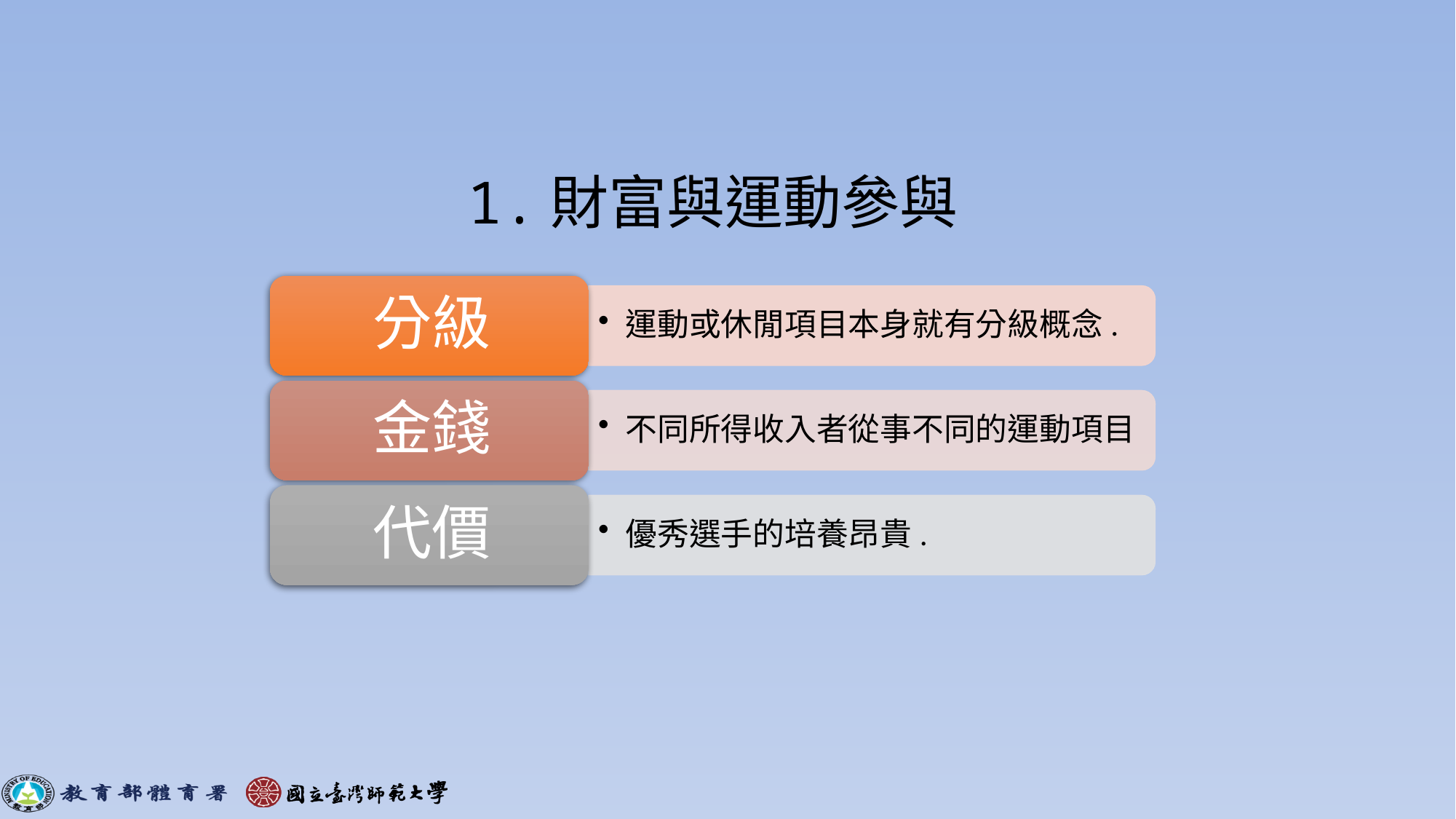

1.財富與運動參與
運動或休閒項目本身就有分級概念.
分級
不同所得收入者從事不同的運動項目
金錢
優秀選手的培養昂貴.
代價